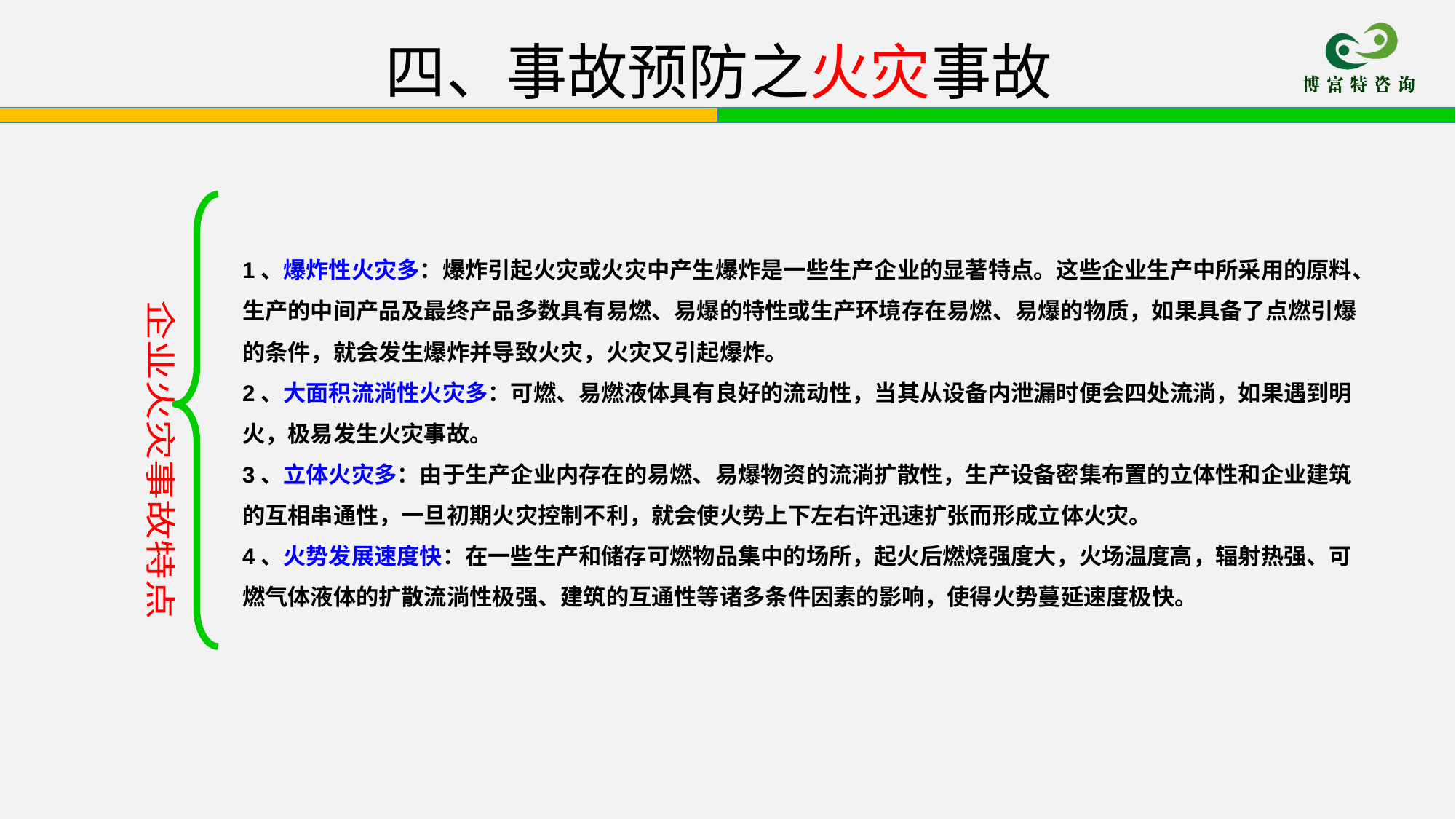

# 四、事故预防之火灾事故

企业火灾事故特点
1、爆炸性火灾多：爆炸引起火灾或火灾中产生爆炸是一些生产企业的显著特点。这些企业生产中所采用的原料、生产的中间产品及最终产品多数具有易燃、易爆的特性或生产环境存在易燃、易爆的物质，如果具备了点燃引爆的条件，就会发生爆炸并导致火灾，火灾又引起爆炸。
2、大面积流淌性火灾多：可燃、易燃液体具有良好的流动性，当其从设备内泄漏时便会四处流淌，如果遇到明火，极易发生火灾事故。
3、立体火灾多：由于生产企业内存在的易燃、易爆物资的流淌扩散性，生产设备密集布置的立体性和企业建筑的互相串通性，一旦初期火灾控制不利，就会使火势上下左右许迅速扩张而形成立体火灾。
4、火势发展速度快：在一些生产和储存可燃物品集中的场所，起火后燃烧强度大，火场温度高，辐射热强、可燃气体液体的扩散流淌性极强、建筑的互通性等诸多条件因素的影响，使得火势蔓延速度极快。
32